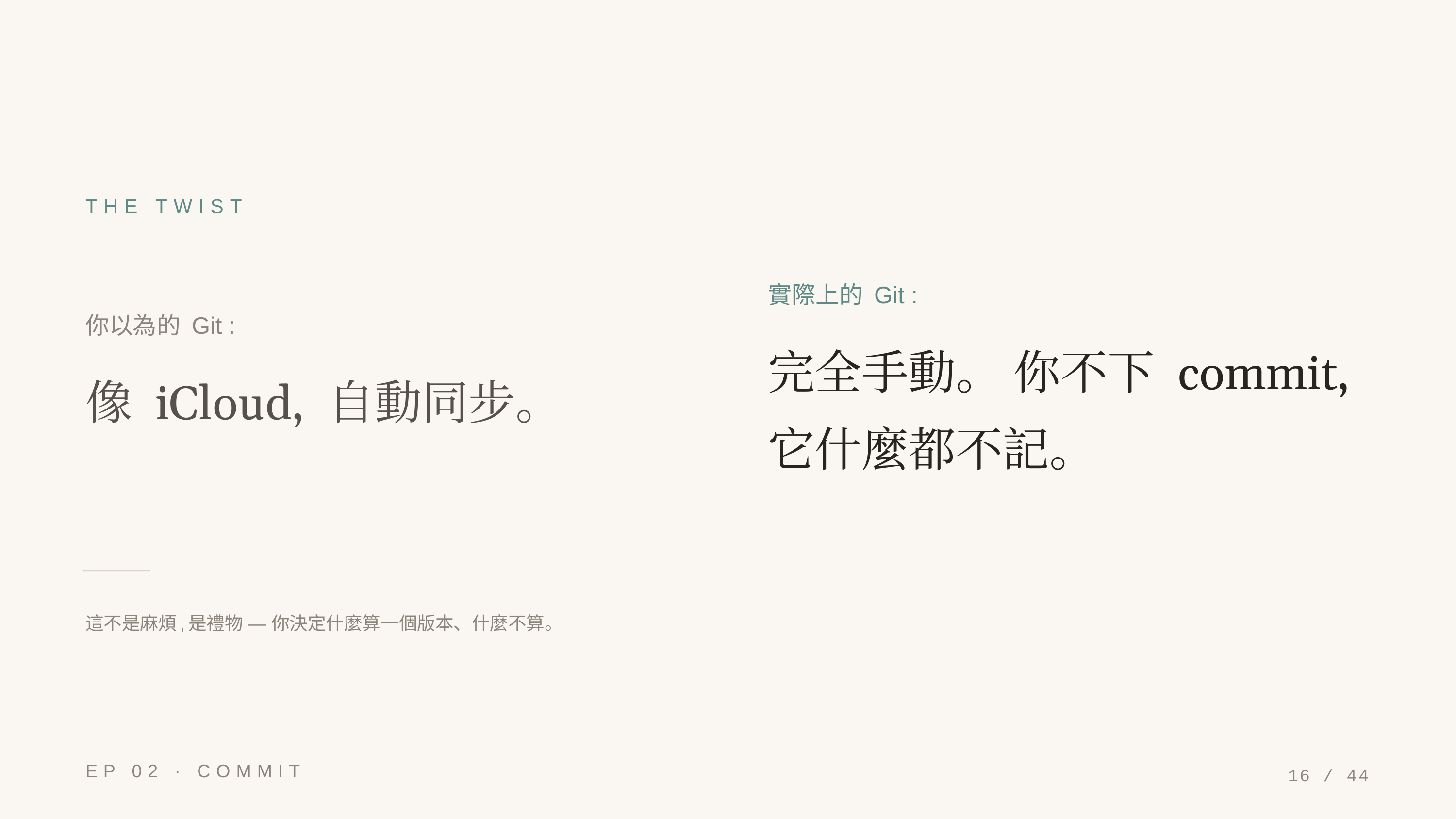

THE TWIST
實際上的 Git :
你以為的 Git :
完全手動。 你不下 commit, 它什麼都不記。
像 iCloud, 自動同步。

這不是麻煩,是禮物 — 你決定什麼算一個版本、什麼不算。
EP 02 · COMMIT
16 / 44